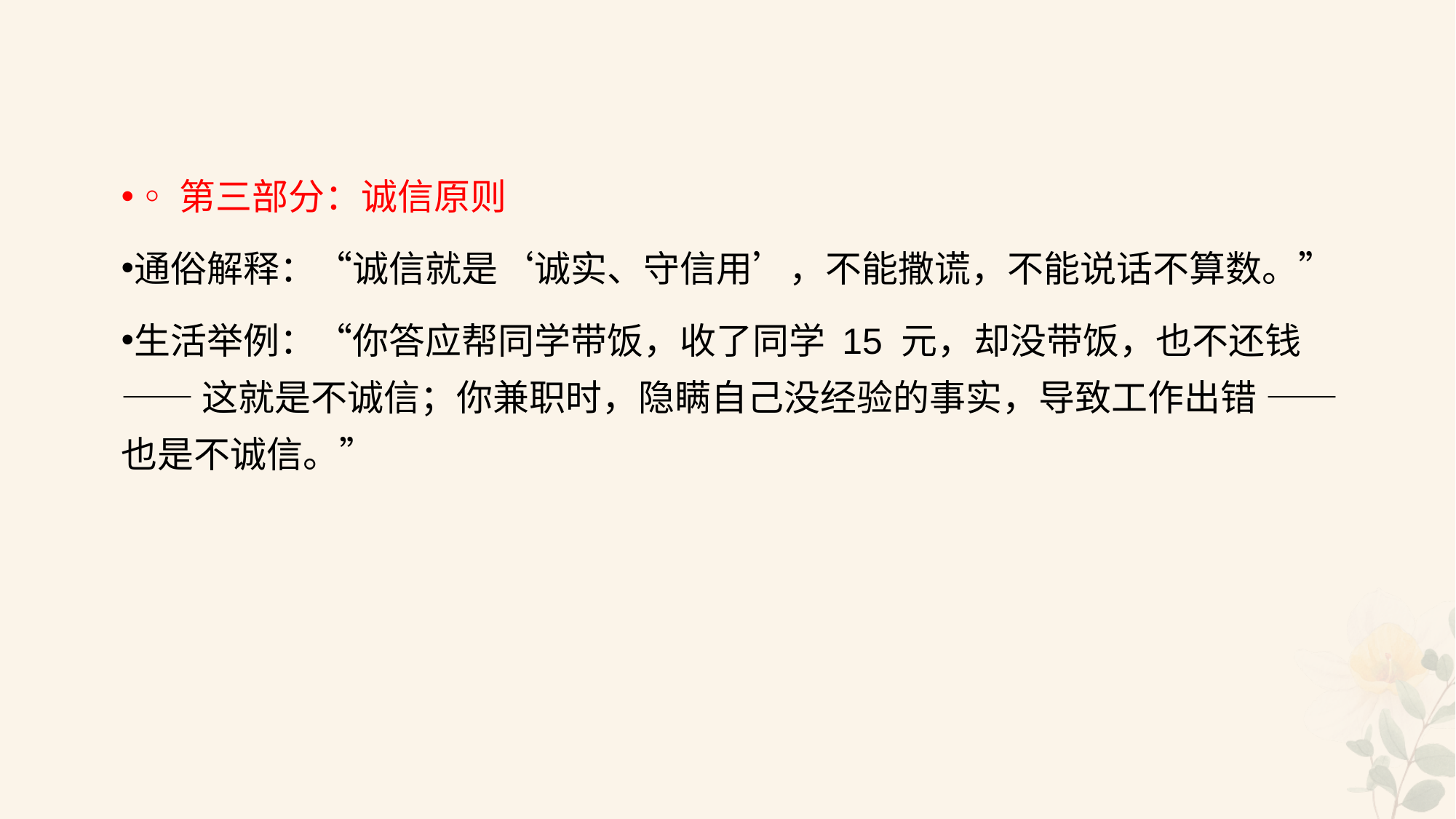

#
◦第三部分：诚信原则
通俗解释：“诚信就是‘诚实、守信用’，不能撒谎，不能说话不算数。”
生活举例：“你答应帮同学带饭，收了同学 15 元，却没带饭，也不还钱 —— 这就是不诚信；你兼职时，隐瞒自己没经验的事实，导致工作出错 —— 也是不诚信。”